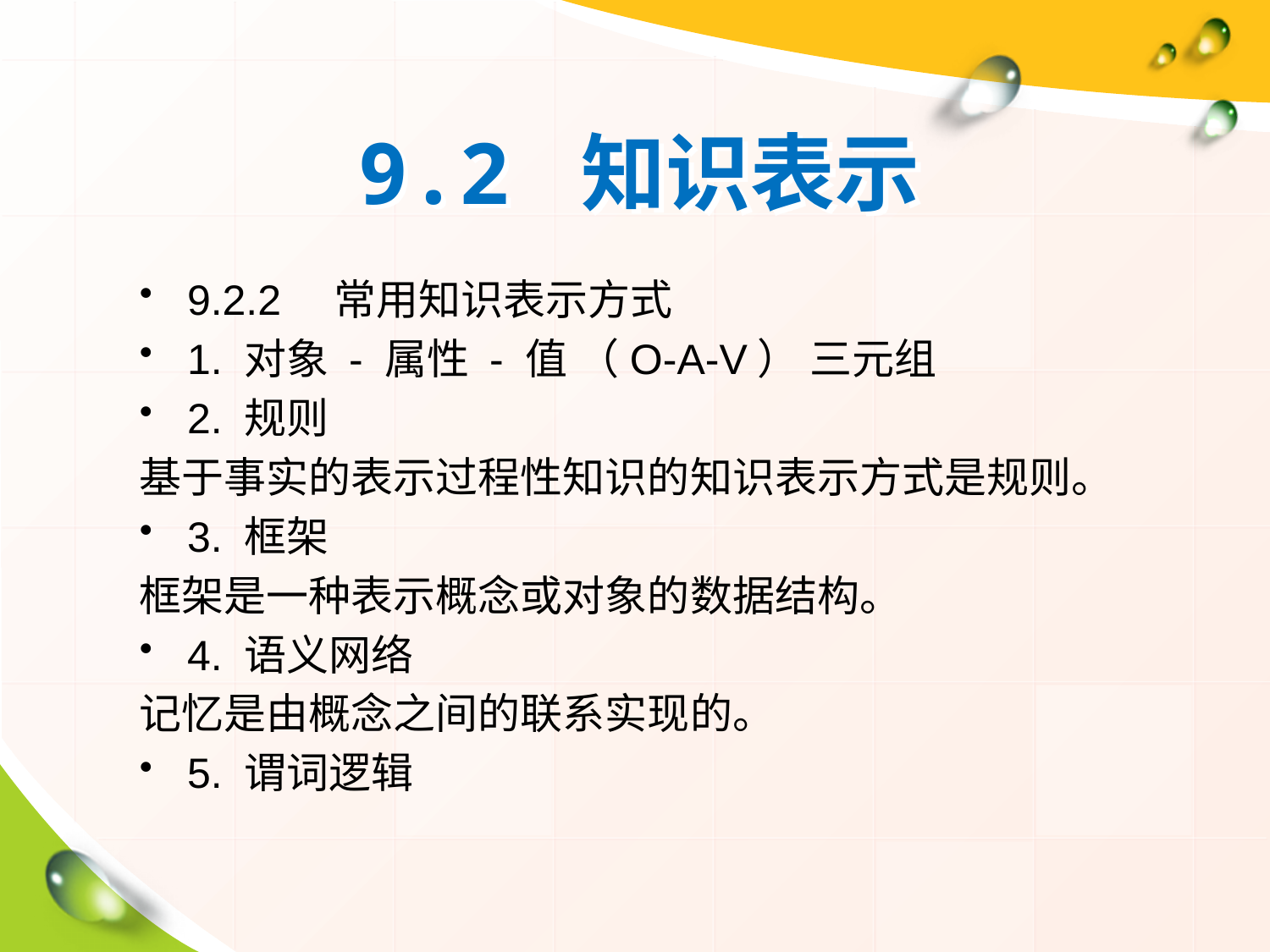

# 9.2 知识表示
9.2.2 常用知识表示方式
1. 对象 - 属性 - 值 （O-A-V） 三元组
2. 规则
基于事实的表示过程性知识的知识表示方式是规则。
3. 框架
框架是一种表示概念或对象的数据结构。
4. 语义网络
记忆是由概念之间的联系实现的。
5. 谓词逻辑